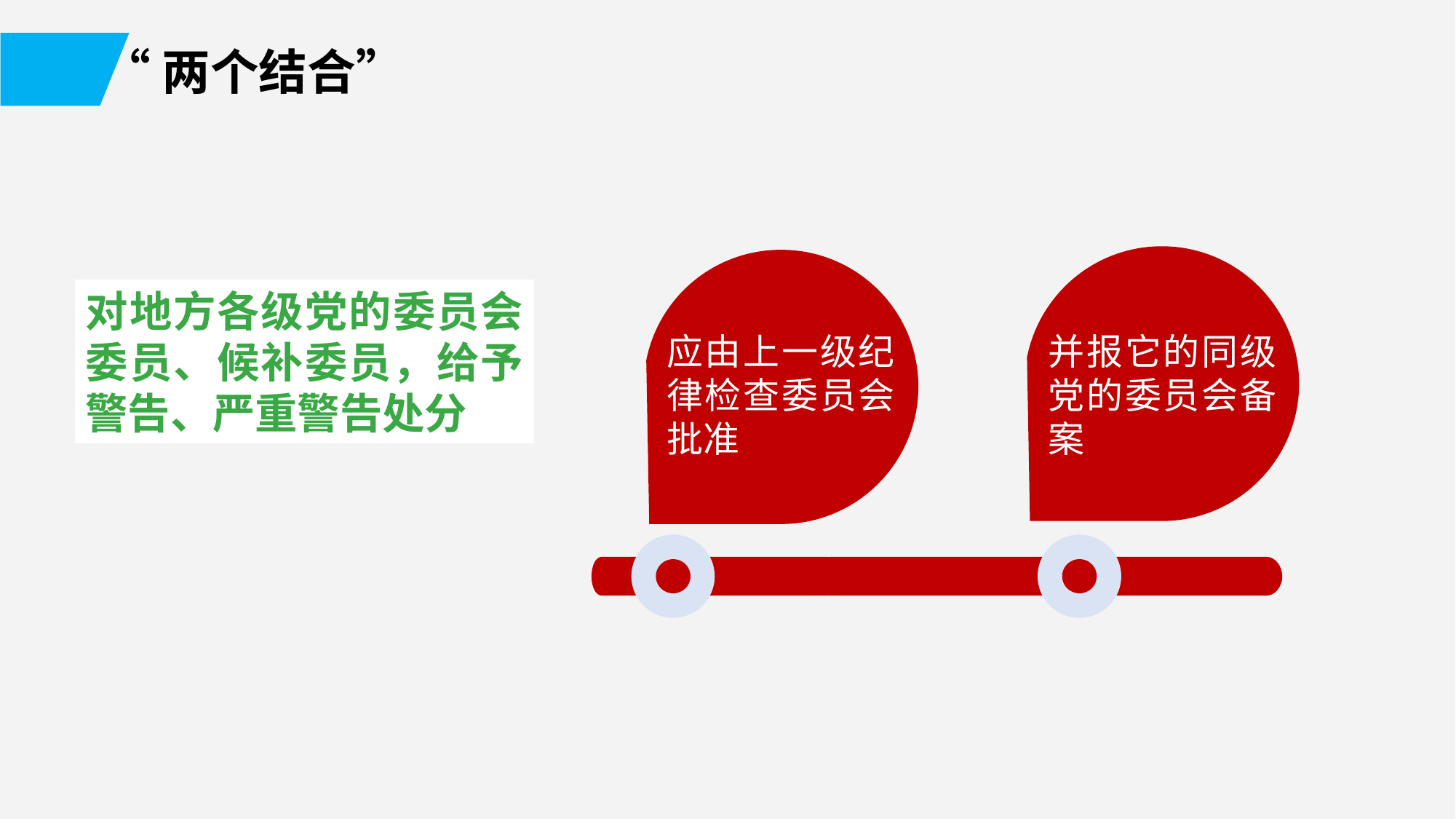

“两个结合”

对地方各级党的委员会委员、候补委员，给予警告、严重警告处分
应由上一级纪律检查委员会批准
并报它的同级党的委员会备案